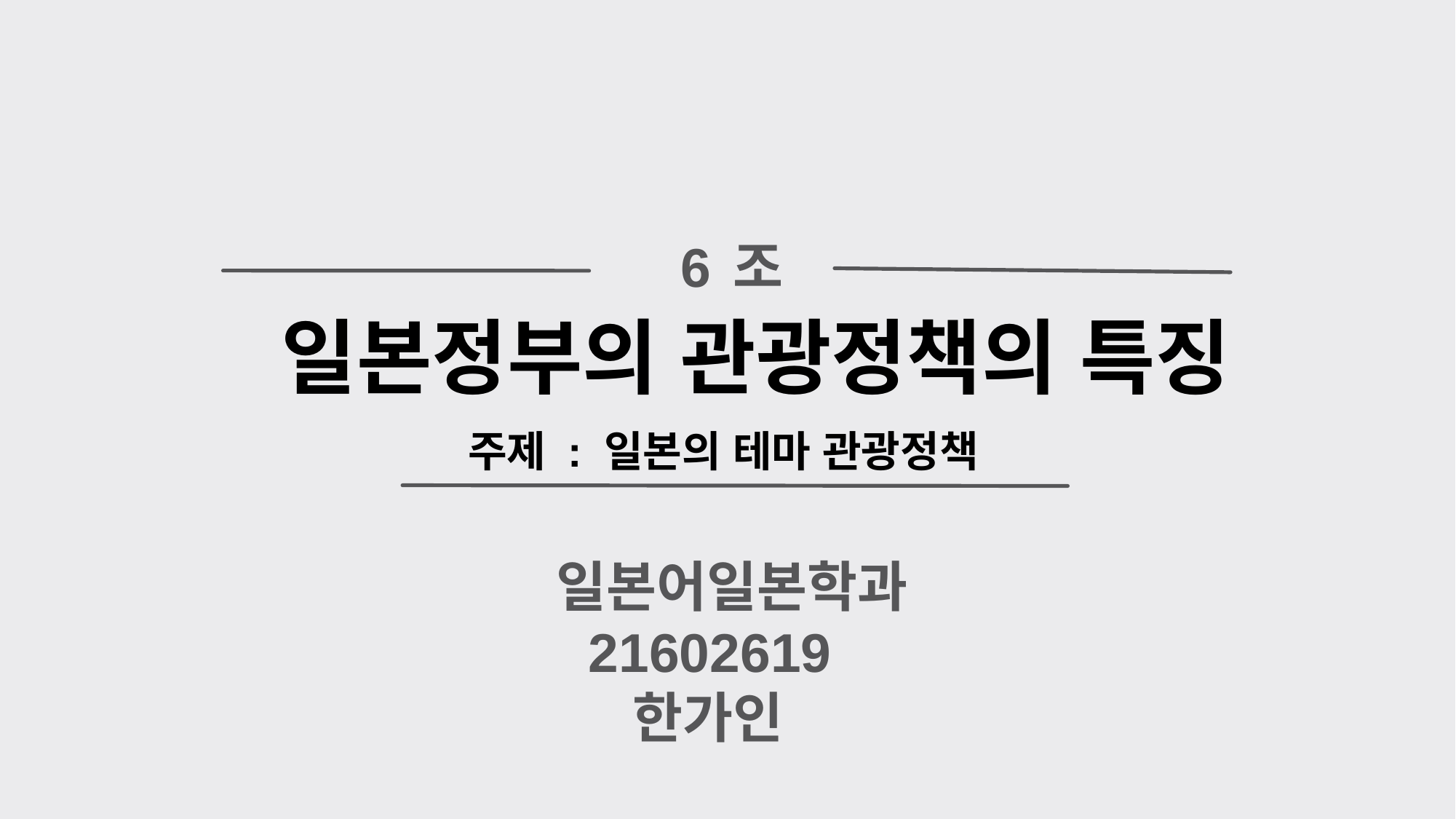

6조
일본정부의 관광정책의 특징

주제 : 일본의 테마 관광정책
 일본어일본학과
    21602619
      한가인